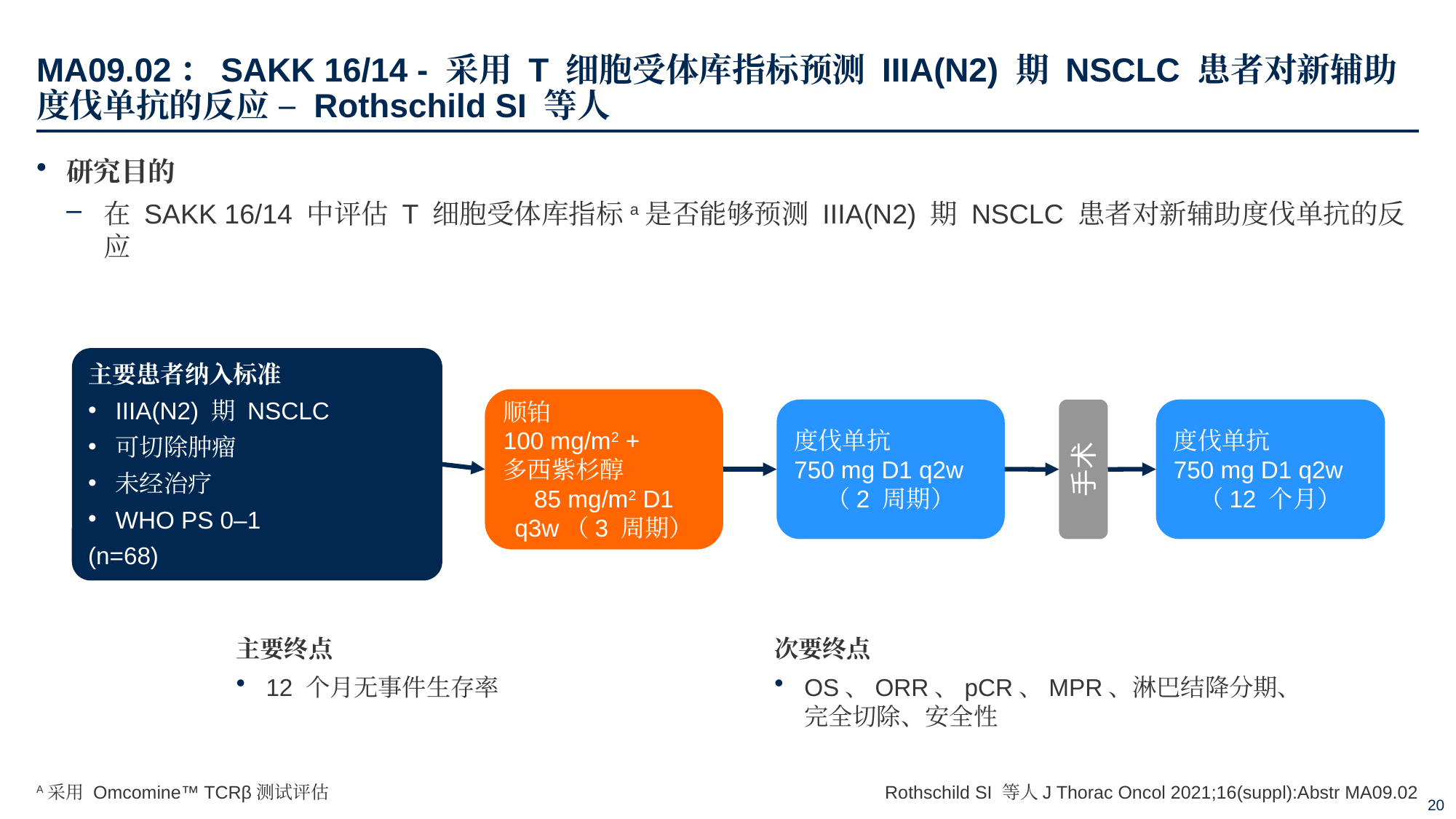

# MA09.02：SAKK 16/14 - 采用 T 细胞受体库指标预测 IIIA(N2) 期 NSCLC 患者对新辅助度伐单抗的反应 – Rothschild SI 等人
研究目的
在 SAKK 16/14 中评估 T 细胞受体库指标a是否能够预测 IIIA(N2) 期 NSCLC 患者对新辅助度伐单抗的反应
主要患者纳入标准
IIIA(N2) 期 NSCLC
可切除肿瘤
未经治疗
WHO PS 0–1
(n=68)
顺铂
100 mg/m2 +
多西紫杉醇
85 mg/m2 D1 q3w（3 周期）
度伐单抗
750 mg D1 q2w
（2 周期）
度伐单抗
750 mg D1 q2w
（12 个月）
手术
次要终点
OS、ORR、pCR、MPR、淋巴结降分期、完全切除、安全性
主要终点
12 个月无事件生存率

A采用 Omcomine™ TCRβ测试评估
Rothschild SI 等人J Thorac Oncol 2021;16(suppl):Abstr MA09.02